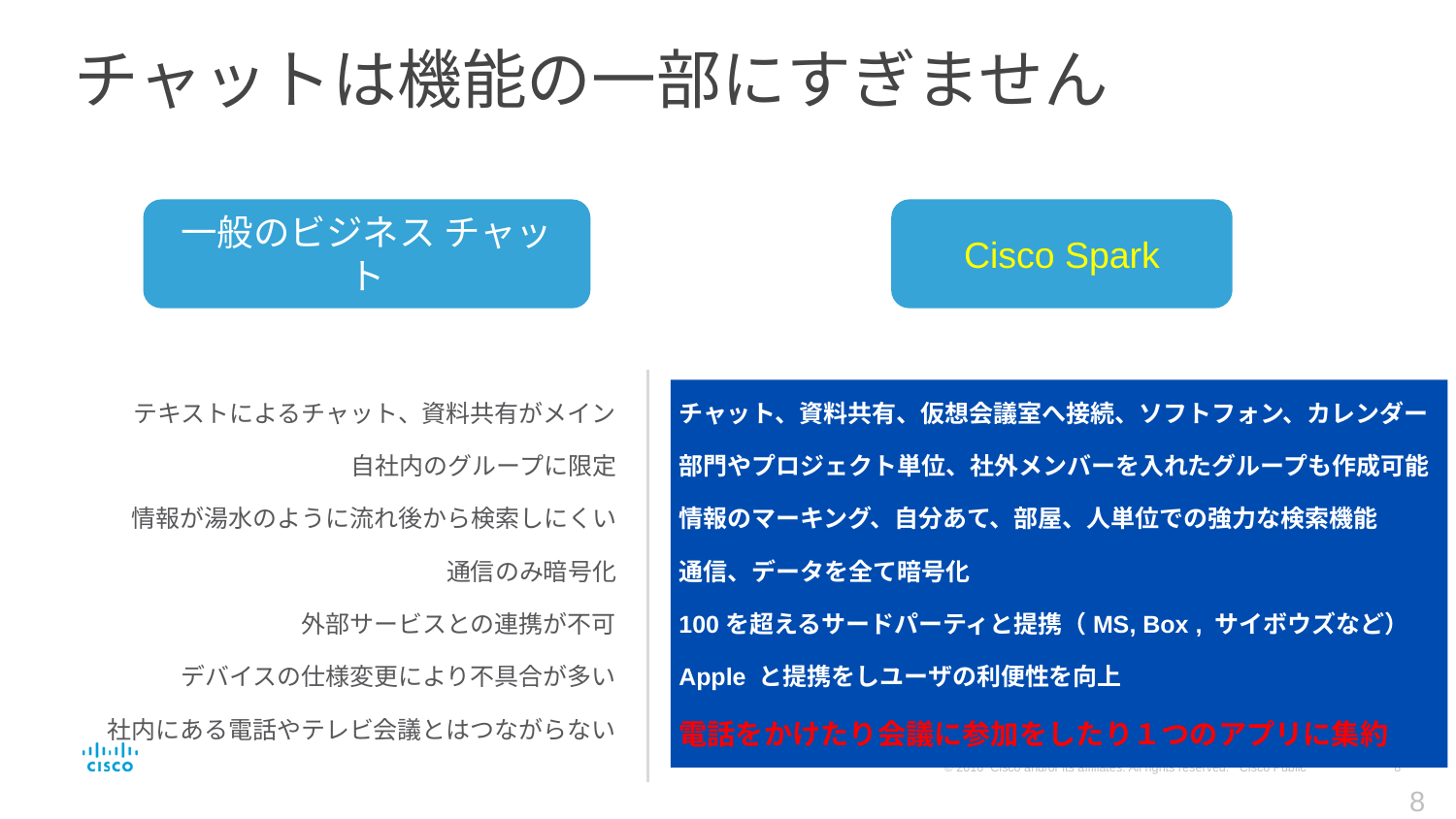

チャットは機能の一部にすぎません
一般のビジネス チャット
Cisco Spark

チャット、資料共有、仮想会議室へ接続、ソフトフォン、カレンダー
部門やプロジェクト単位、社外メンバーを入れたグループも作成可能
情報のマーキング、自分あて、部屋、人単位での強力な検索機能
通信、データを全て暗号化
100を超えるサードパーティと提携（MS, Box , サイボウズなど）
Apple と提携をしユーザの利便性を向上
電話をかけたり会議に参加をしたり１つのアプリに集約
テキストによるチャット、資料共有がメイン
自社内のグループに限定
情報が湯水のように流れ後から検索しにくい
通信のみ暗号化
外部サービスとの連携が不可
デバイスの仕様変更により不具合が多い
社内にある電話やテレビ会議とはつながらない

8